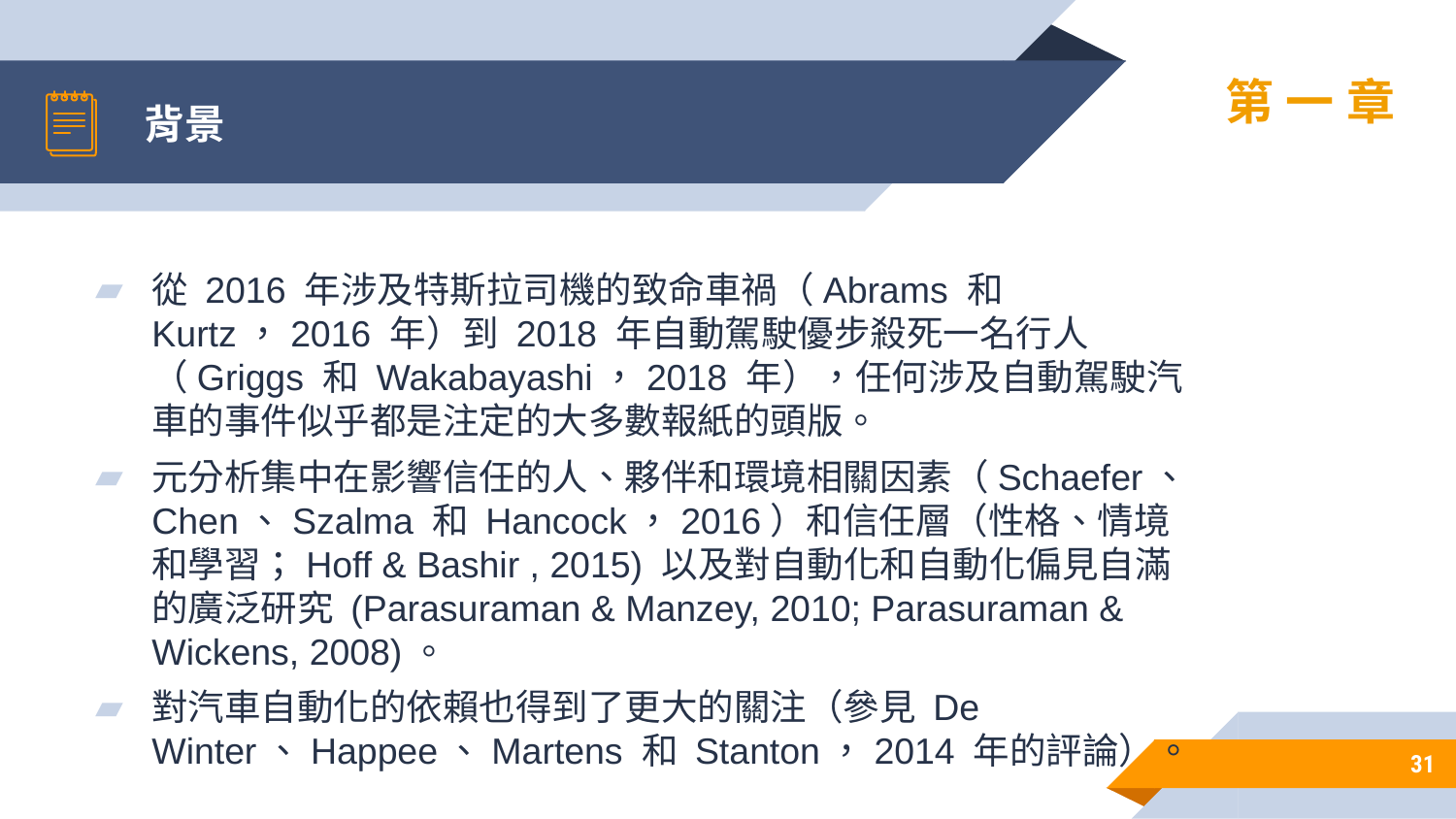

# 背景
第一章

從 2016 年涉及特斯拉司機的致命車禍（Abrams 和 Kurtz，2016 年）到 2018 年自動駕駛優步殺死一名行人（Griggs 和 Wakabayashi，2018 年），任何涉及自動駕駛汽車的事件似乎都是注定的大多數報紙的頭版。
元分析集中在影響信任的人、夥伴和環境相關因素（Schaefer、Chen、Szalma 和 Hancock，2016）和信任層（性格、情境和學習；Hoff & Bashir , 2015) 以及對自動化和自動化偏見自滿的廣泛研究 (Parasuraman & Manzey, 2010; Parasuraman & Wickens, 2008)。
對汽車自動化的依賴也得到了更大的關注（參見 De Winter、Happee、Martens 和 Stanton，2014 年的評論）。

31